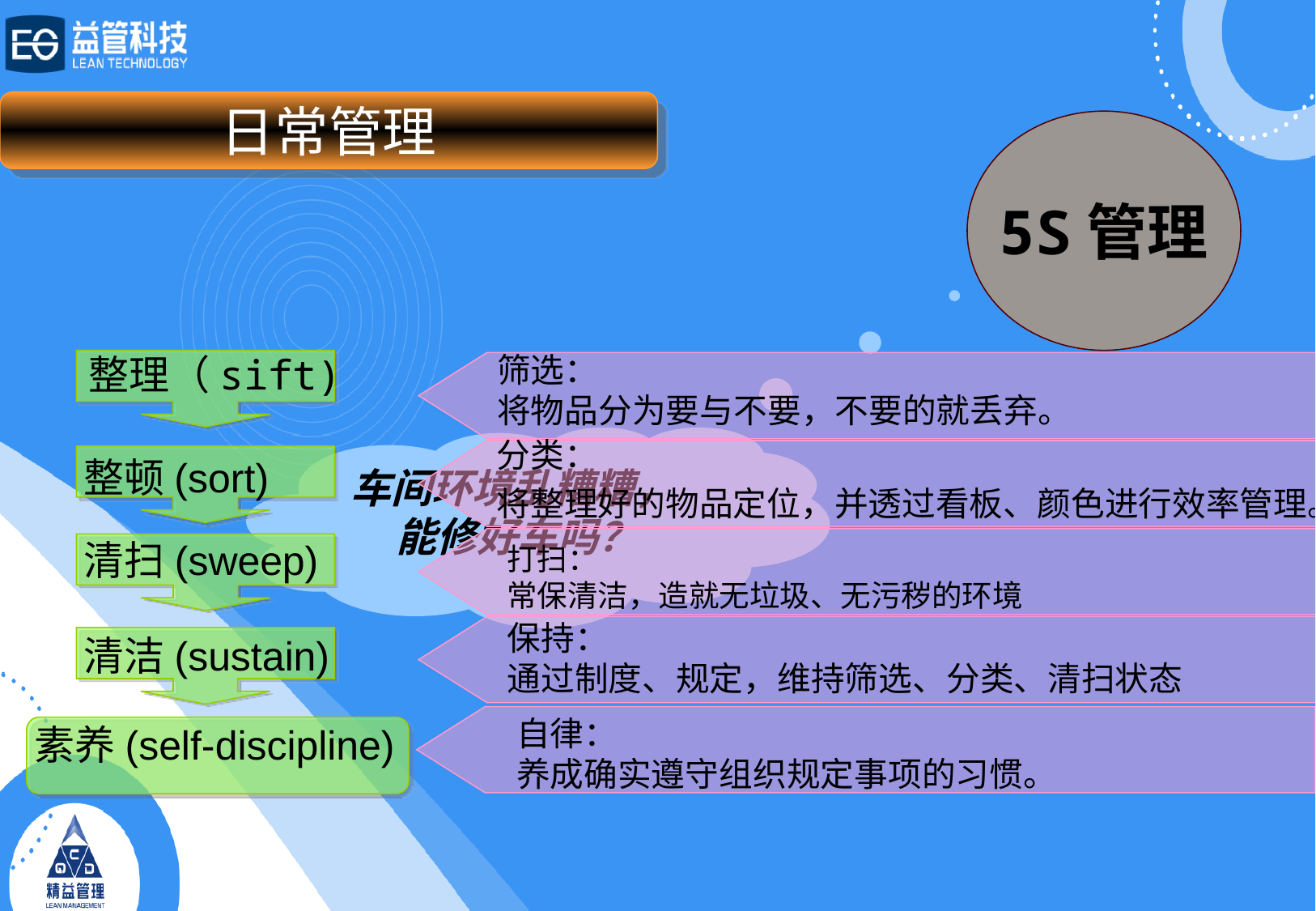

日常管理

# 5S管理
整理（sift)

整顿(sort)
清扫(sweep)

清洁(sustain)

素养(self-discipline)

筛选：
将物品分为要与不要，不要的就丢弃。

分类：
将整理好的物品定位，并透过看板、颜色进行效率管理。

打扫：
常保清洁，造就无垃圾、无污秽的环境
保持：
通过制度、规定，维持筛选、分类、清扫状态

自律：
养成确实遵守组织规定事项的习惯。
车间环境乱糟糟，  能修好车吗？